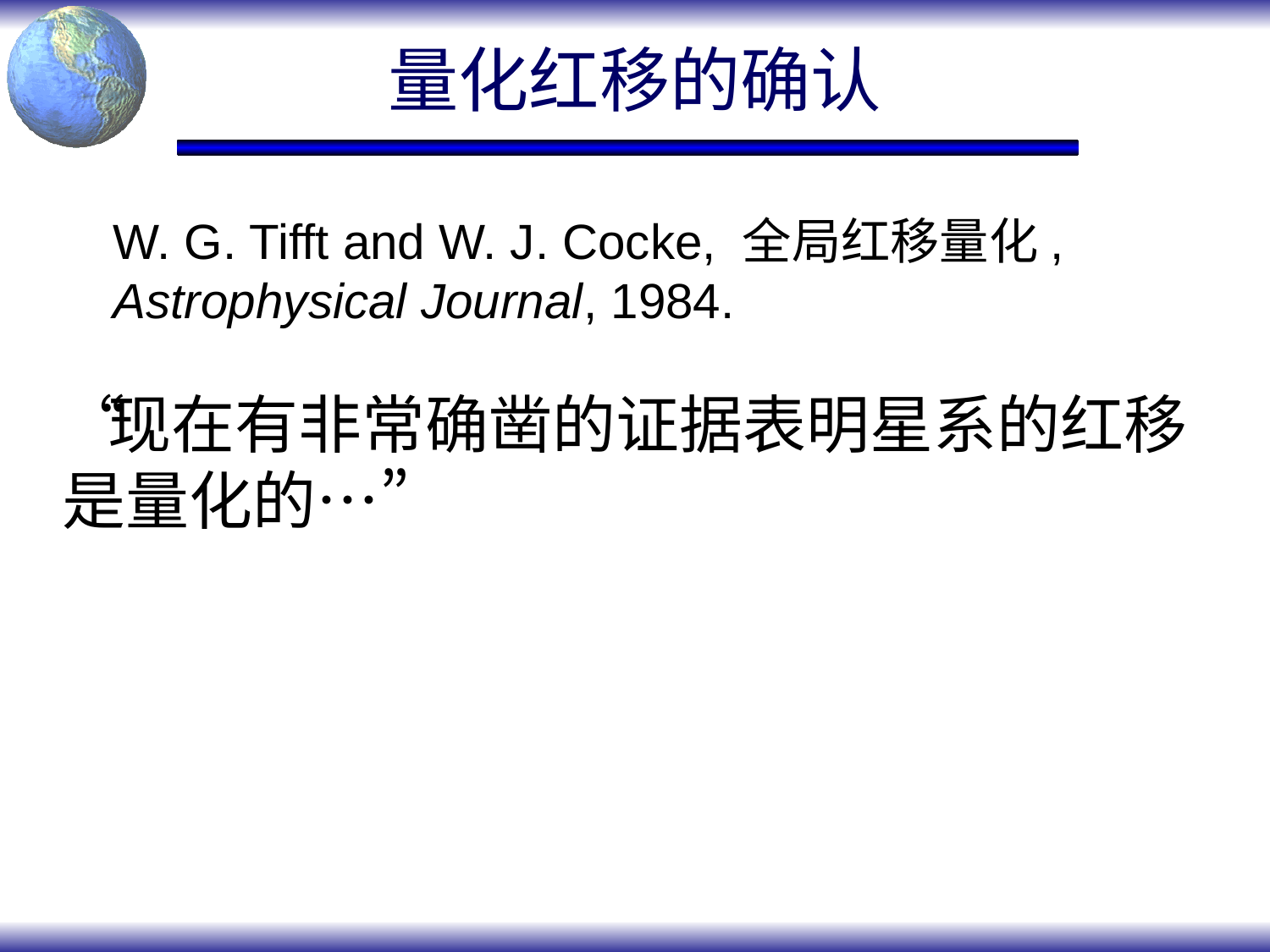

# 量化红移的确认
W. G. Tifft and W. J. Cocke, 全局红移量化, Astrophysical Journal, 1984.
“现在有非常确凿的证据表明星系的红移是量化的…”